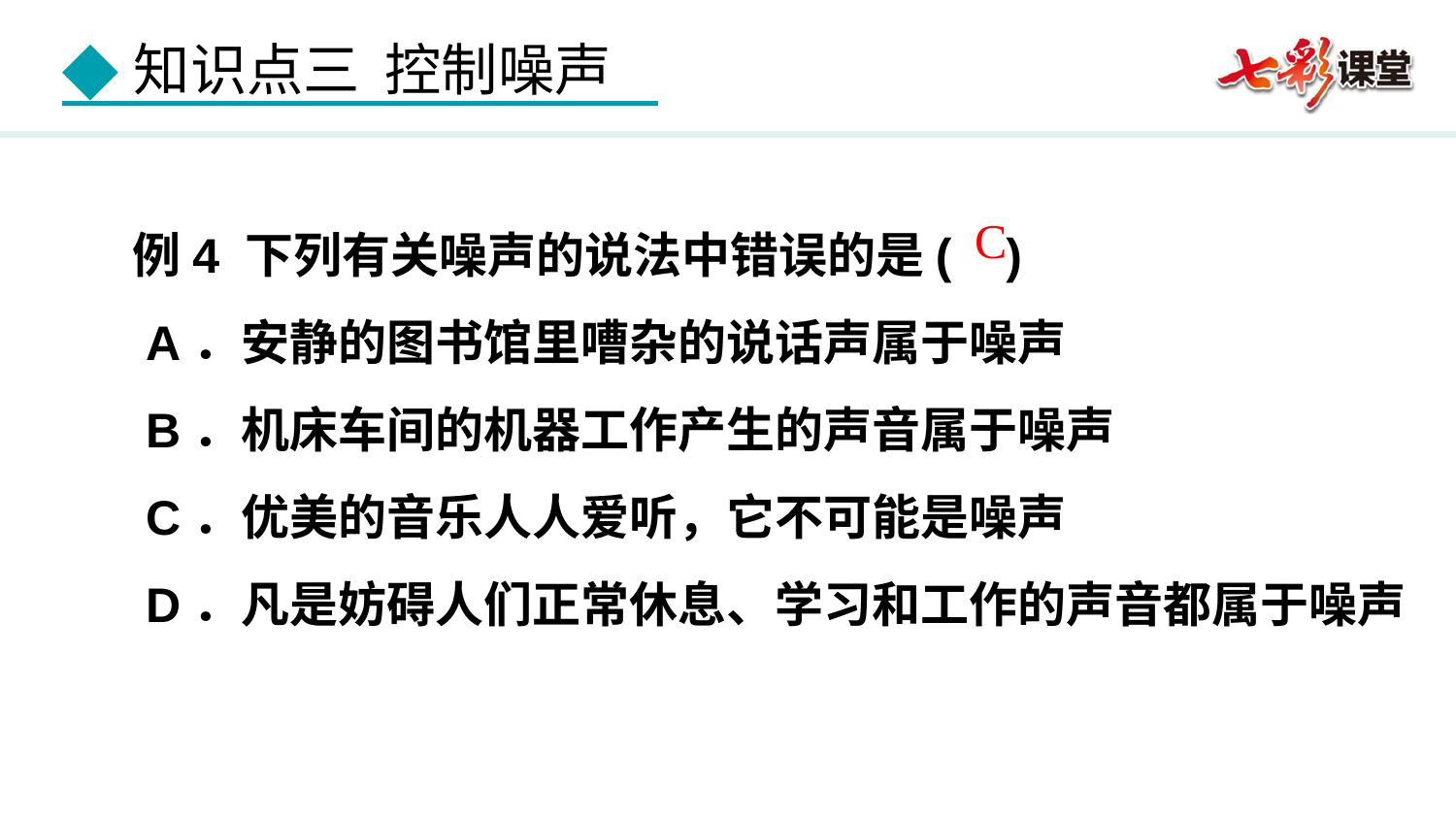

例4 下列有关噪声的说法中错误的是(    )
 A．安静的图书馆里嘈杂的说话声属于噪声
 B．机床车间的机器工作产生的声音属于噪声
 C．优美的音乐人人爱听，它不可能是噪声
 D．凡是妨碍人们正常休息、学习和工作的声音都属于噪声
C